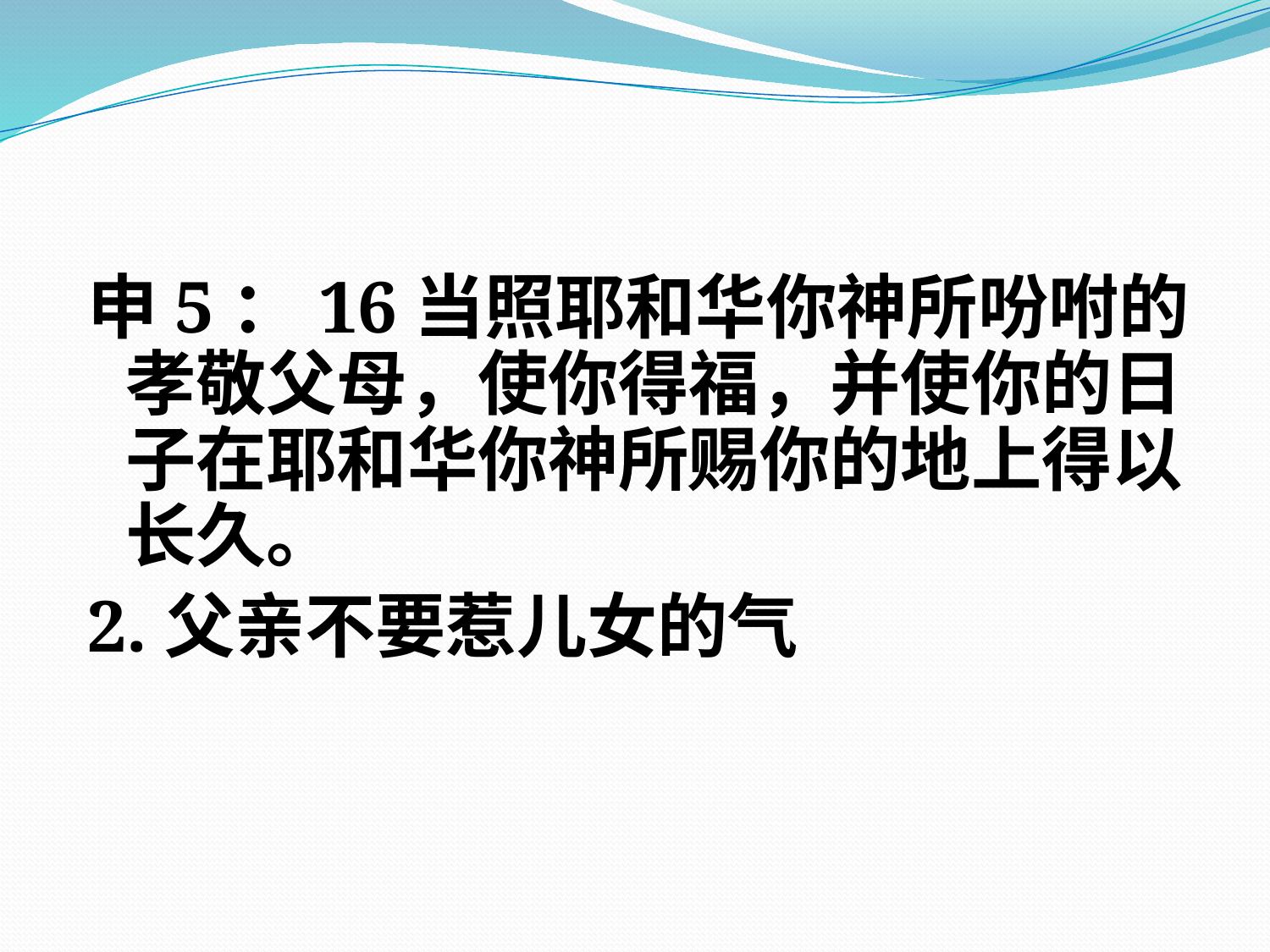

#
申5：16当照耶和华你神所吩咐的孝敬父母，使你得福，并使你的日子在耶和华你神所赐你的地上得以长久。
2.父亲不要惹儿女的气